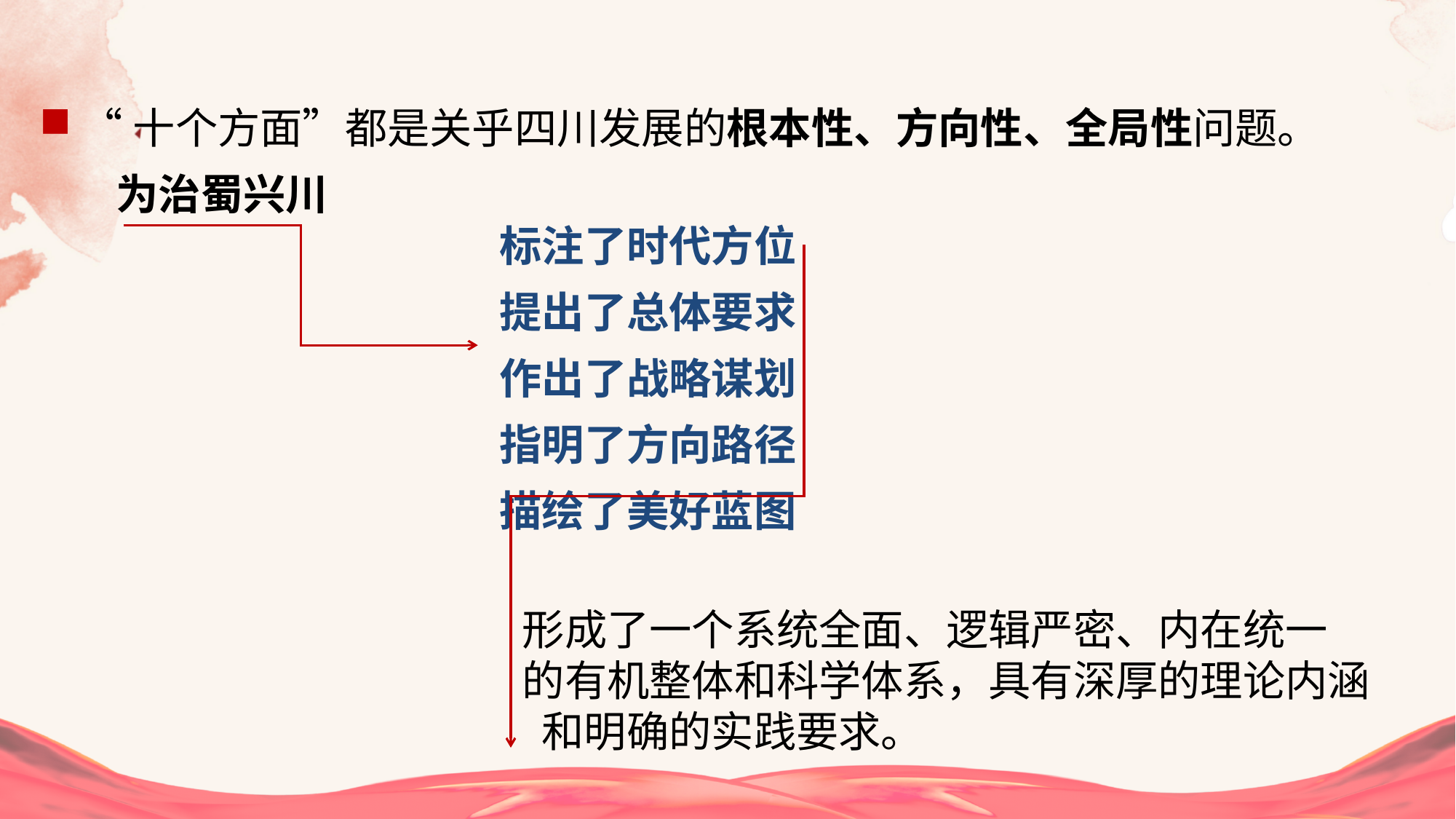

“十个方面”都是关乎四川发展的根本性、方向性、全局性问题。
       为治蜀兴川
标注了时代方位
提出了总体要求
作出了战略谋划
指明了方向路径
描绘了美好蓝图
形成了一个系统全面、逻辑严密、内在统一
的有机整体和科学体系，具有深厚的理论内涵
 和明确的实践要求。